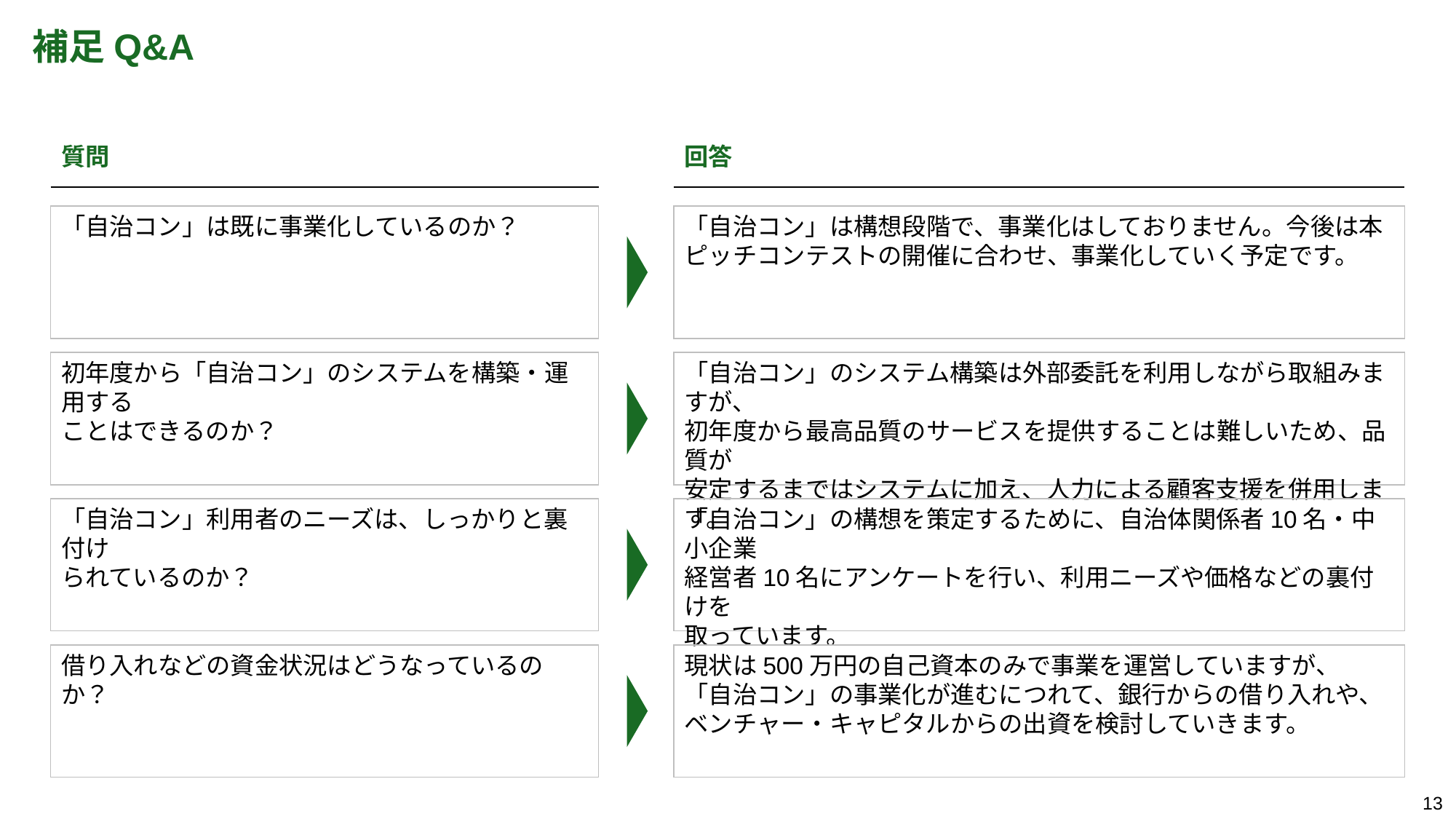

補足Q&A
質問
回答
「自治コン」は既に事業化しているのか？
「自治コン」は構想段階で、事業化はしておりません。今後は本ピッチコンテストの開催に合わせ、事業化していく予定です。

初年度から「自治コン」のシステムを構築・運用する
ことはできるのか？
「自治コン」のシステム構築は外部委託を利用しながら取組みますが、
初年度から最高品質のサービスを提供することは難しいため、品質が
安定するまではシステムに加え、人力による顧客支援を併用します。

「自治コン」利用者のニーズは、しっかりと裏付け
られているのか？
「自治コン」の構想を策定するために、自治体関係者10名・中小企業
経営者10名にアンケートを行い、利用ニーズや価格などの裏付けを
取っています。

借り入れなどの資金状況はどうなっているのか？
現状は500万円の自己資本のみで事業を運営していますが、
「自治コン」の事業化が進むにつれて、銀行からの借り入れや、
ベンチャー・キャピタルからの出資を検討していきます。

13